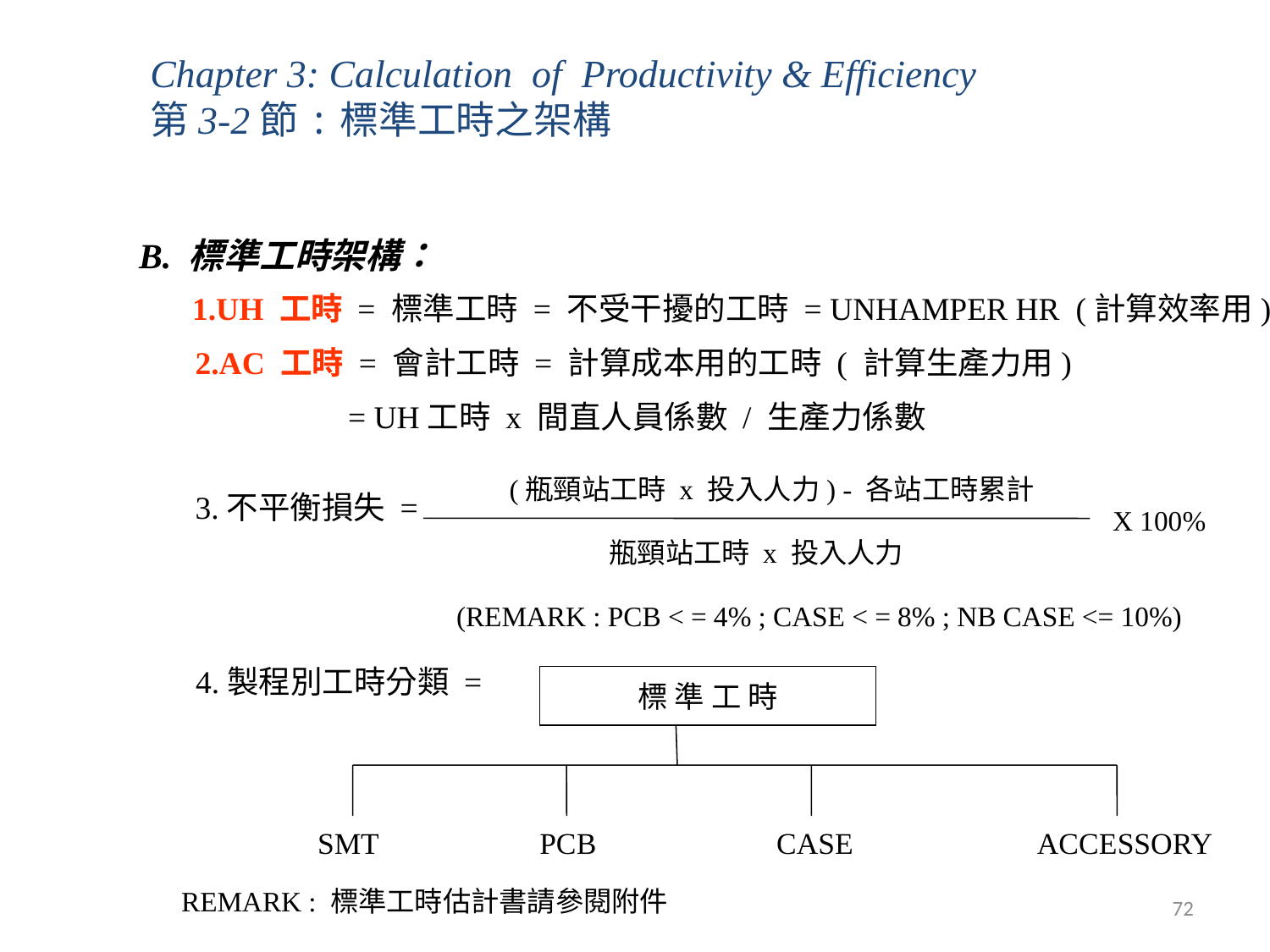

Chapter 3: Calculation  of  Productivity & Efficiency
第3-2節:標準工時之架構
B. 標準工時架構：
       1.UH 工時 = 標準工時 = 不受干擾的工時 = UNHAMPER HR  (計算效率用)
       2.AC 工時 = 會計工時 = 計算成本用的工時 ( 計算生產力用)
                          = UH工時 x 間直人員係數 / 生產力係數

       3.不平衡損失 =

(瓶頸站工時 x 投入人力) - 各站工時累計
X 100%

              瓶頸站工時 x 投入人力
(REMARK : PCB < = 4% ; CASE < = 8% ; NB CASE <= 10%)
         4.製程別工時分類 =
標 準 工 時

   SMT
   PCB
  CASE
   ACCESSORY
REMARK : 標準工時估計書請參閱附件

72